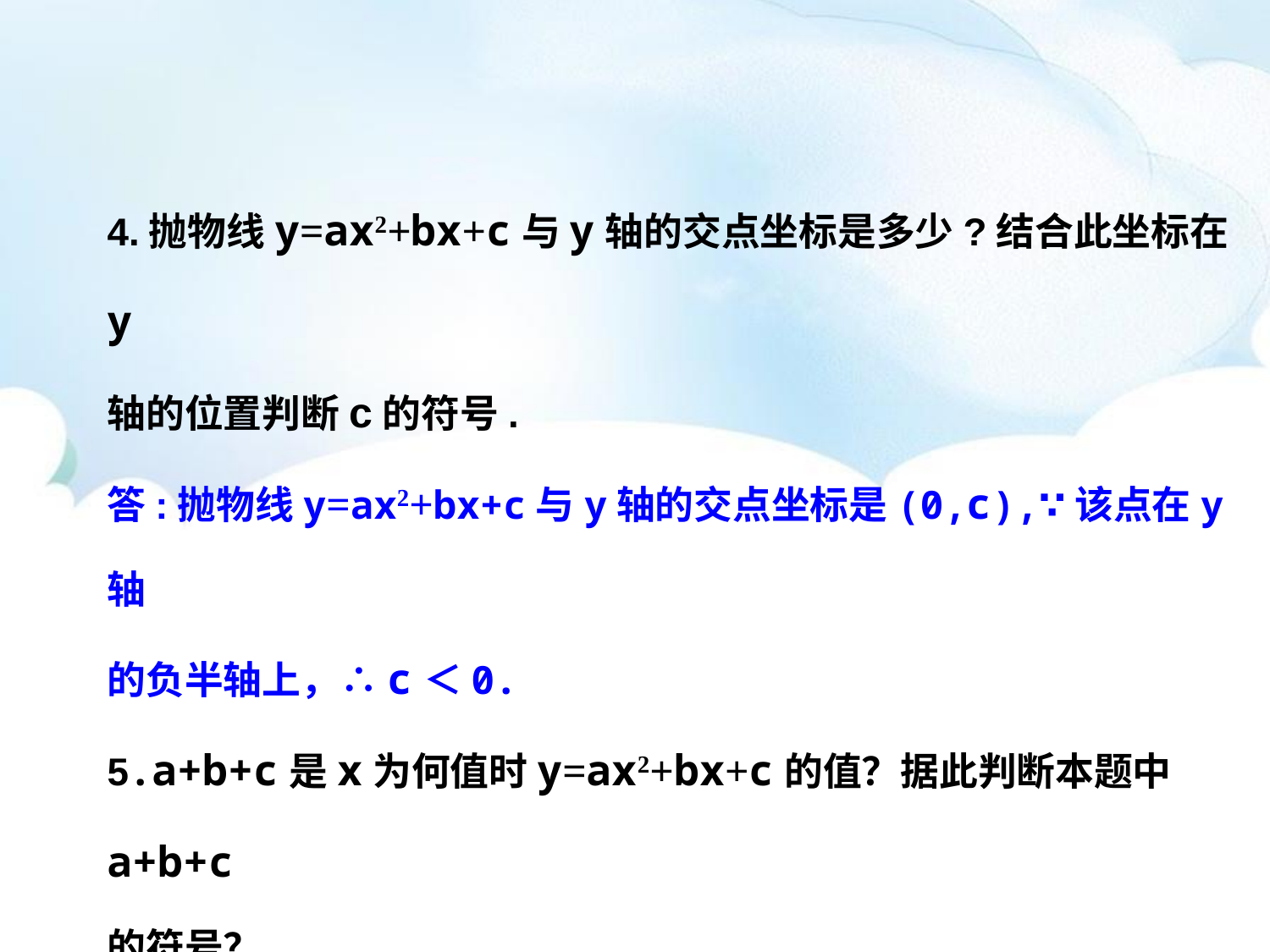

4.抛物线y=ax2+bx+c与y轴的交点坐标是多少?结合此坐标在y
轴的位置判断c的符号.
答:抛物线y=ax2+bx+c与y轴的交点坐标是(0,c),∵该点在y轴
的负半轴上，∴c＜0.
5.a+b+c是x为何值时y=ax2+bx+c的值？据此判断本题中a+b+c
的符号？
答：a+b+c是x=1时y=ax2+bx+c的值，据此判断本题中a+b+c＜0.